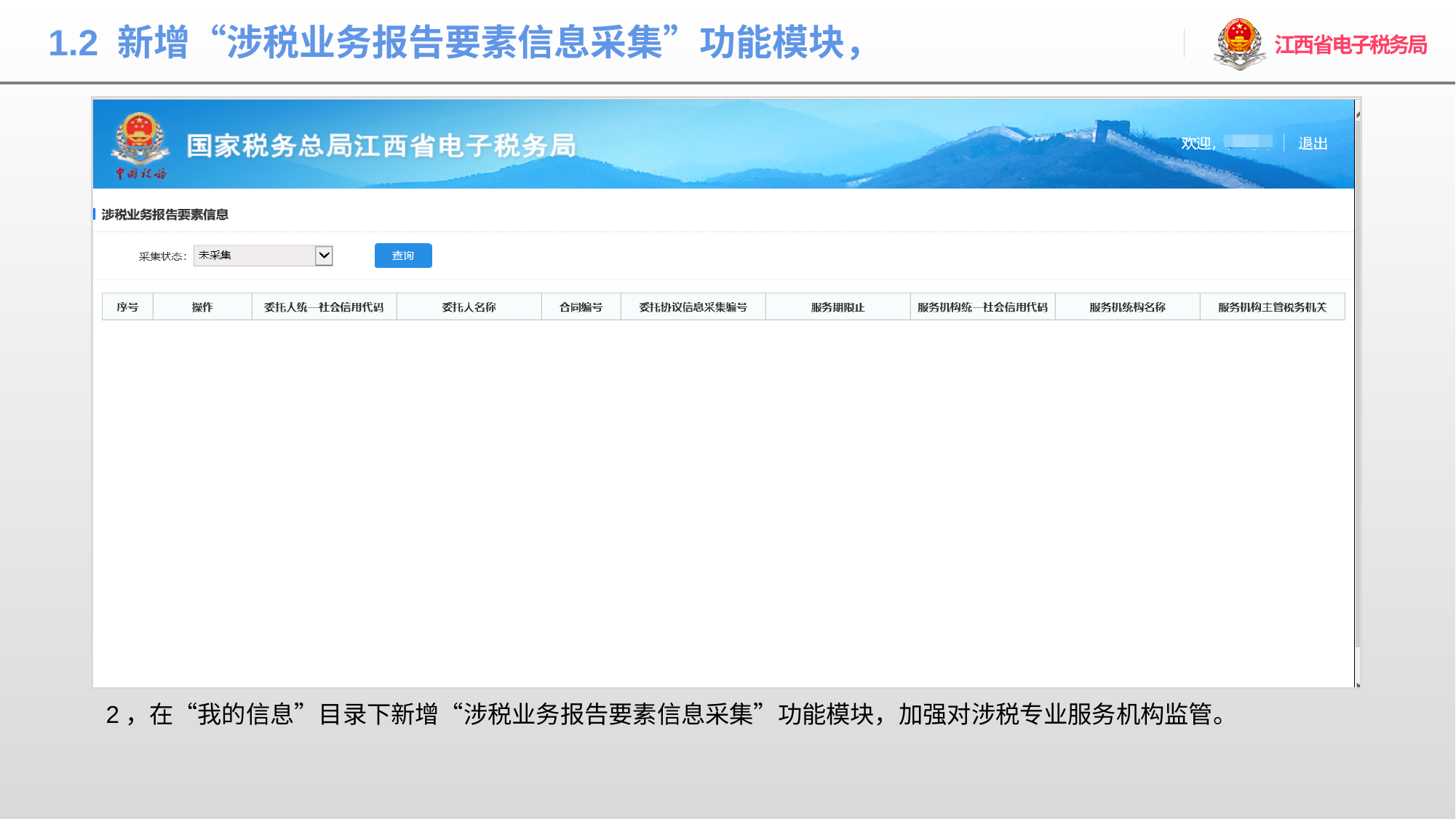

1.2 新增“涉税业务报告要素信息采集”功能模块，

2，在“我的信息”目录下新增“涉税业务报告要素信息采集”功能模块，加强对涉税专业服务机构监管。